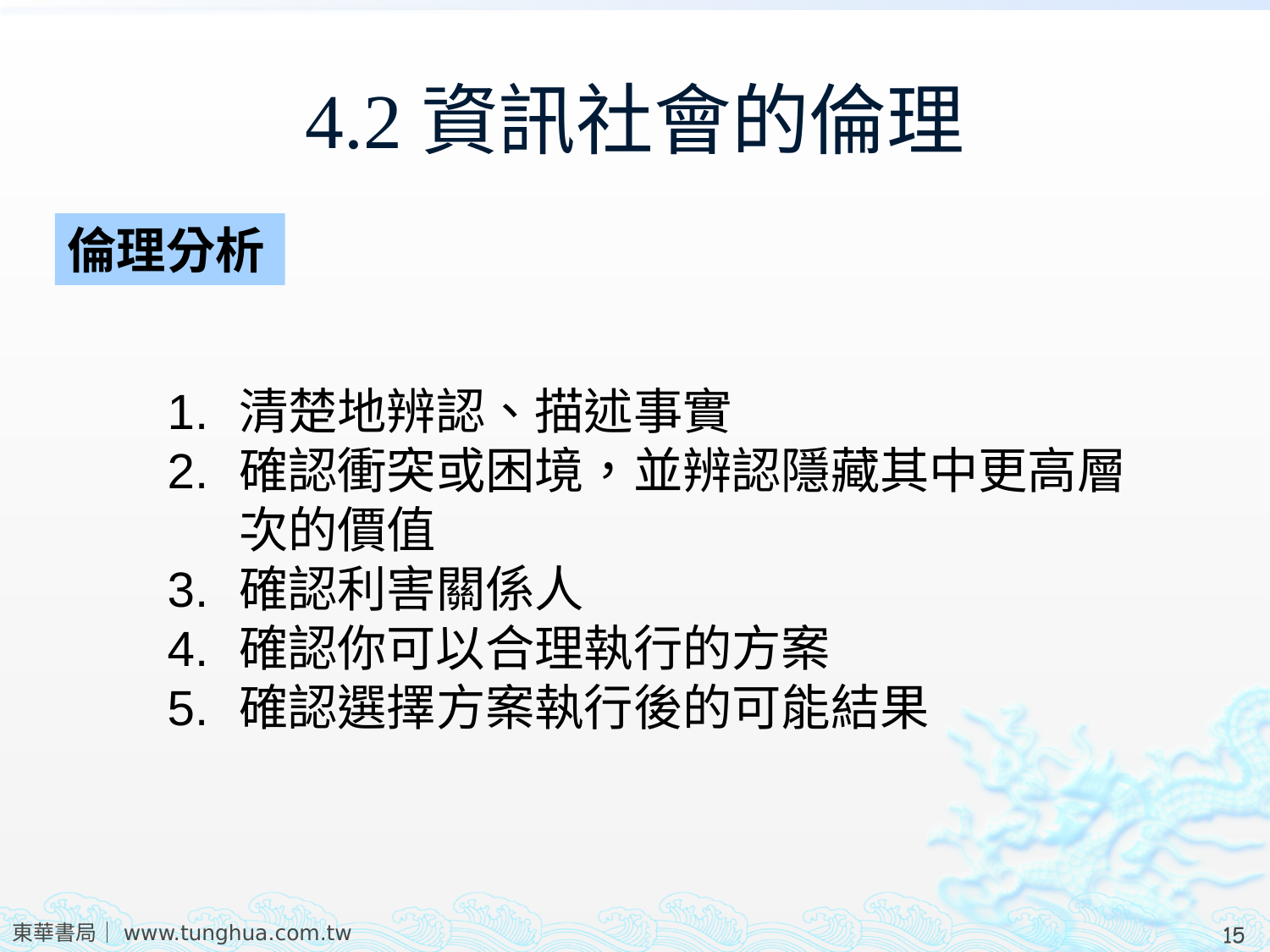

# 4.2資訊社會的倫理
倫理分析

清楚地辨認、描述事實
確認衝突或困境，並辨認隱藏其中更高層次的價值
確認利害關係人
確認你可以合理執行的方案
確認選擇方案執行後的可能結果